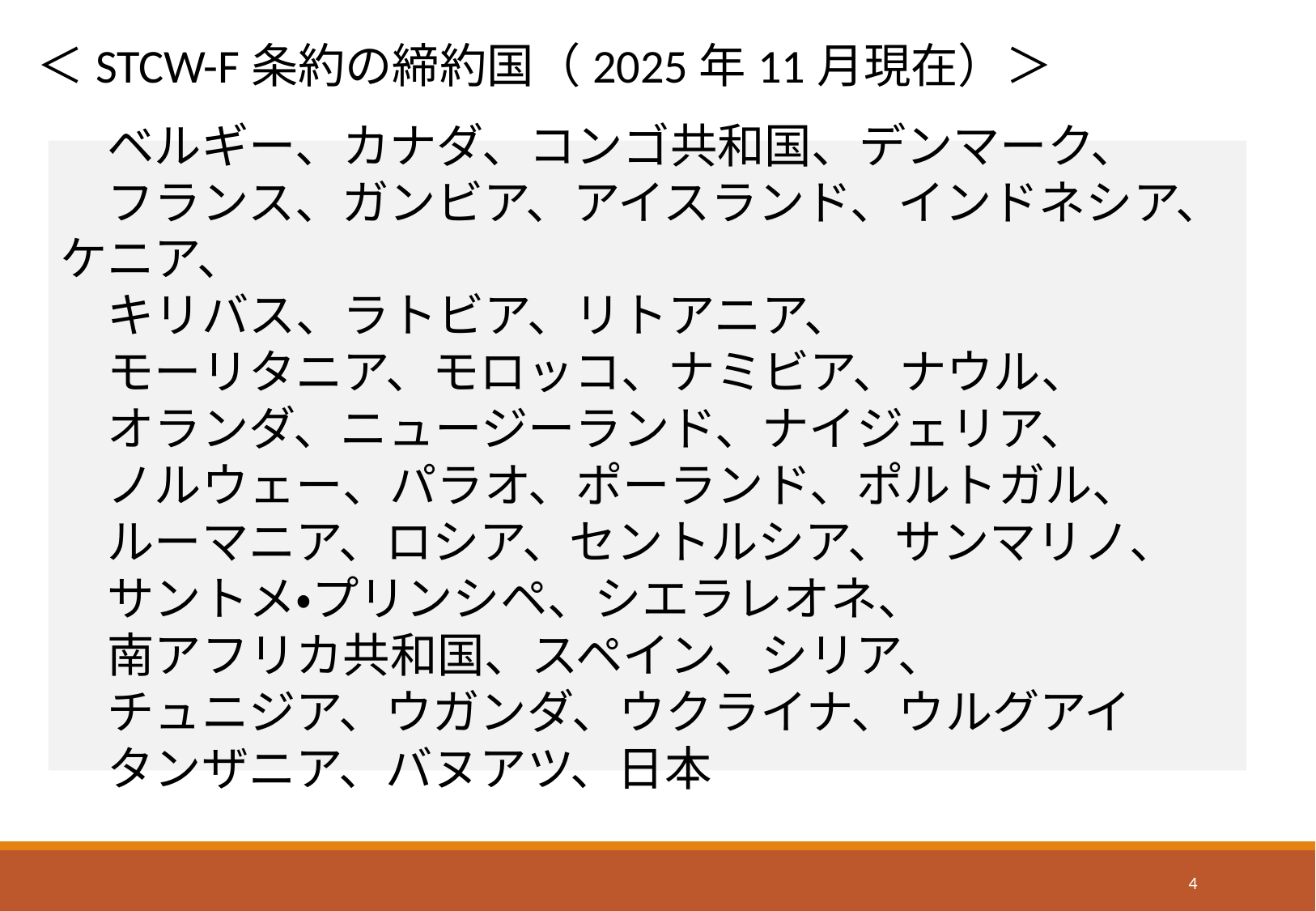

＜STCW-F条約の締約国（2025年11月現在）＞
　ベルギー、カナダ、コンゴ共和国、デンマーク、
　フランス、ガンビア、アイスランド、インドネシア、ケニア、
　キリバス、ラトビア、リトアニア、
　モーリタニア、モロッコ、ナミビア、ナウル、
　オランダ、ニュージーランド、ナイジェリア、
　ノルウェー、パラオ、ポーランド、ポルトガル、
　ルーマニア、ロシア、セントルシア、サンマリノ、
　サントメ・プリンシペ、シエラレオネ、
　南アフリカ共和国、スペイン、シリア、
　チュニジア、ウガンダ、ウクライナ、ウルグアイ
　タンザニア、バヌアツ、日本
4